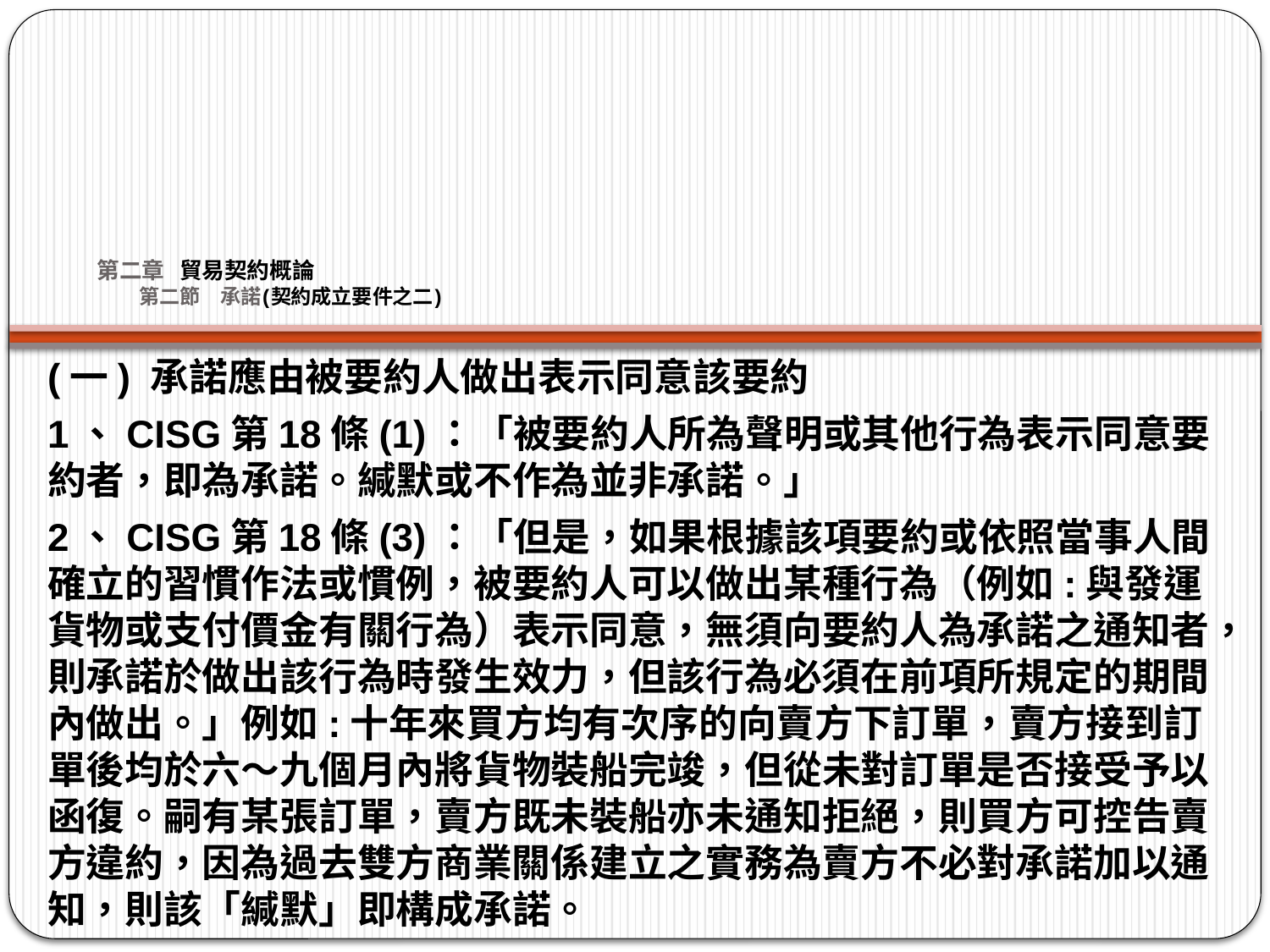

# 第二章   貿易契約概論 第二節　承諾(契約成立要件之二)
(一) 承諾應由被要約人做出表示同意該要約
1、CISG第18條(1)：「被要約人所為聲明或其他行為表示同意要約者，即為承諾。緘默或不作為並非承諾。」
2、CISG第18條(3)：「但是，如果根據該項要約或依照當事人間確立的習慣作法或慣例，被要約人可以做出某種行為（例如:與發運貨物或支付價金有關行為）表示同意，無須向要約人為承諾之通知者，則承諾於做出該行為時發生效力，但該行為必須在前項所規定的期間內做出。」例如:十年來買方均有次序的向賣方下訂單，賣方接到訂單後均於六～九個月內將貨物裝船完竣，但從未對訂單是否接受予以函復。嗣有某張訂單，賣方既未裝船亦未通知拒絕，則買方可控告賣方違約，因為過去雙方商業關係建立之實務為賣方不必對承諾加以通知，則該「緘默」即構成承諾。